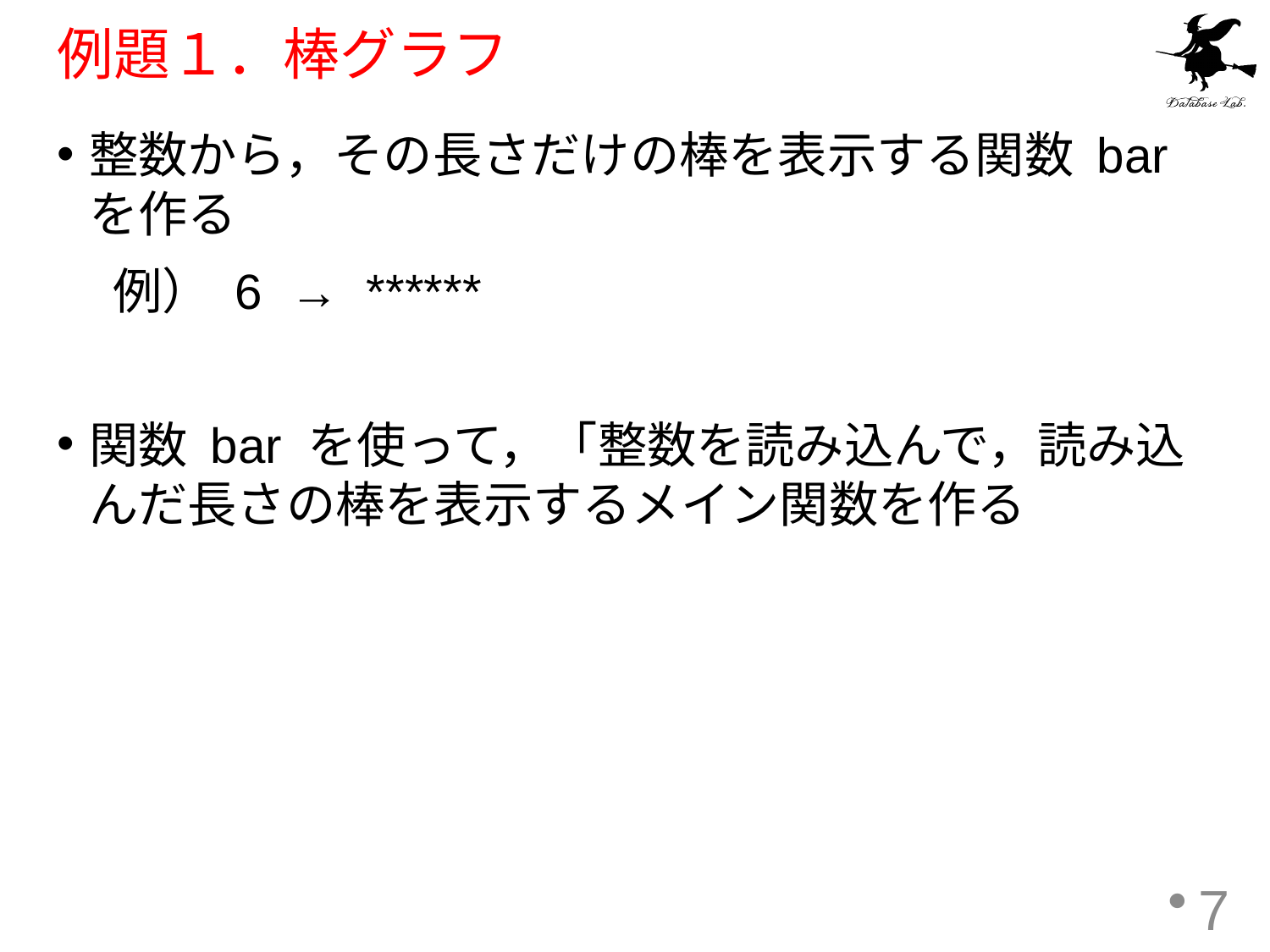

# 例題１．棒グラフ
整数から，その長さだけの棒を表示する関数 bar を作る
    例） 6  →  ******

関数 bar を使って，「整数を読み込んで，読み込んだ長さの棒を表示するメイン関数を作る

7